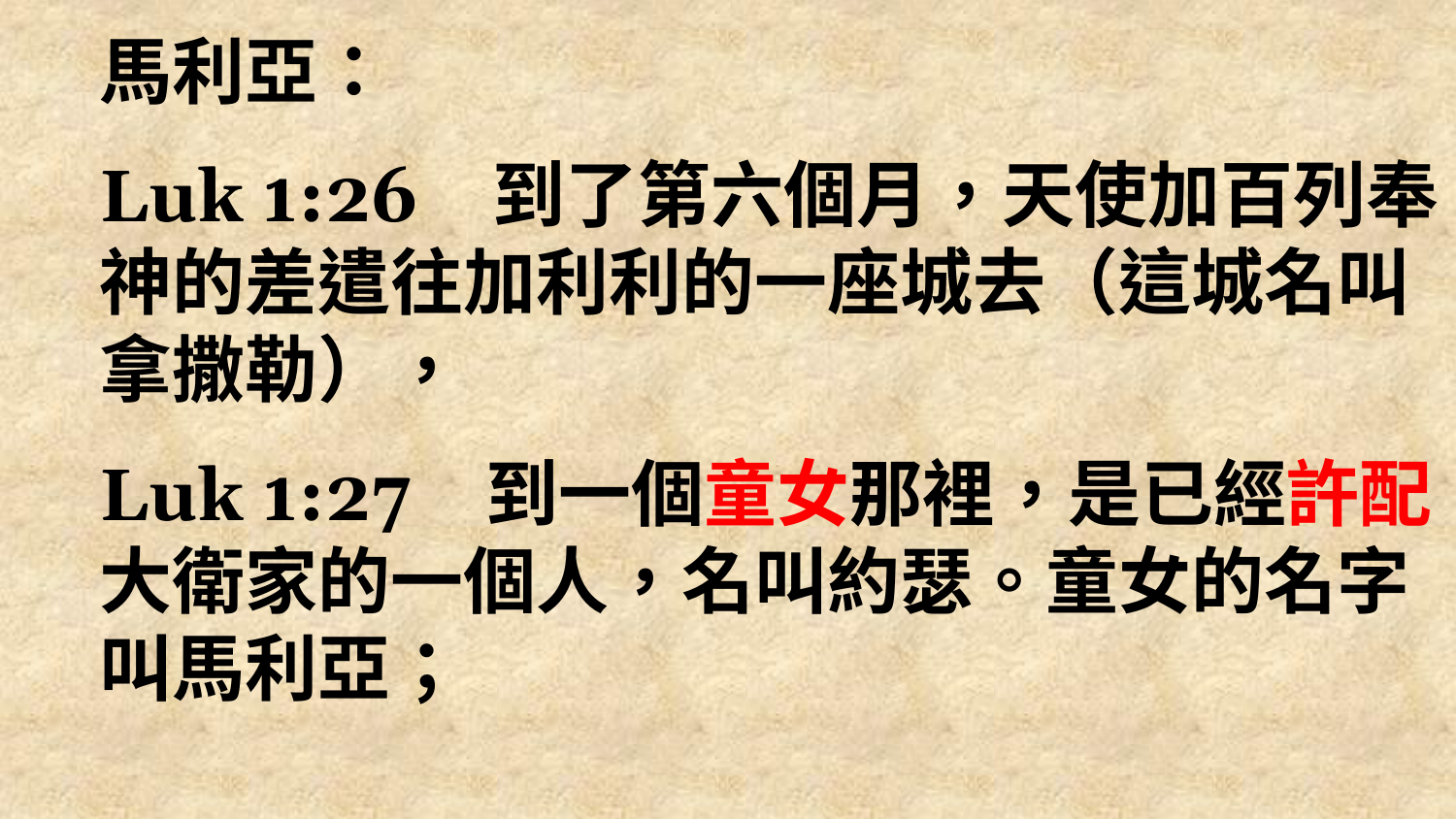

馬利亞：
Luk 1:26   到了第六個月，天使加百列奉神的差遣往加利利的一座城去（這城名叫拿撒勒），
Luk 1:27   到一個童女那裡，是已經許配大衛家的一個人，名叫約瑟。童女的名字叫馬利亞；